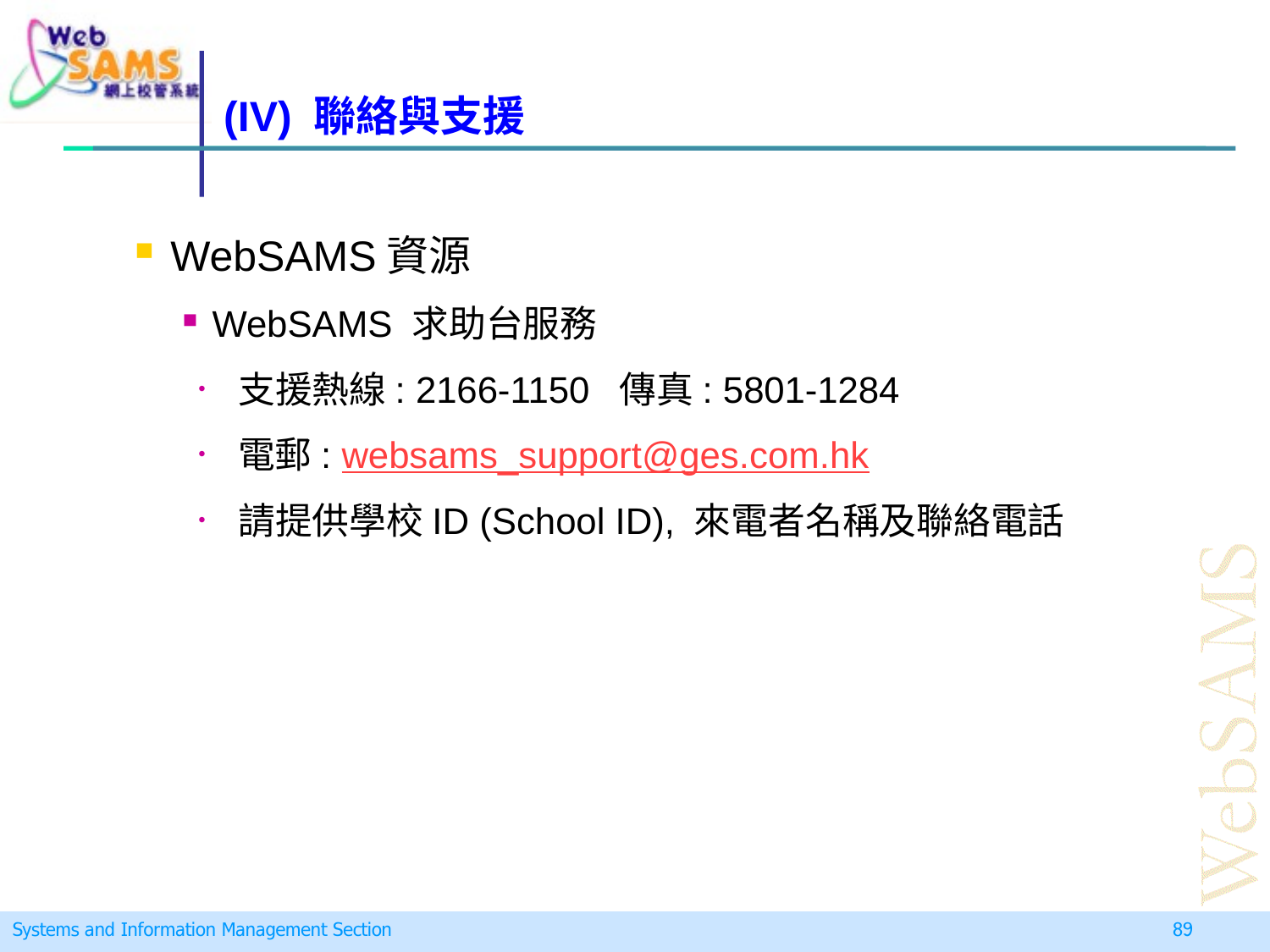

# (IV) 聯絡與支援
WebSAMS資源
WebSAMS 求助台服務
支援熱線: 2166-1150  傳真: 5801-1284
電郵: websams_support@ges.com.hk
請提供學校ID (School ID), 來電者名稱及聯絡電話